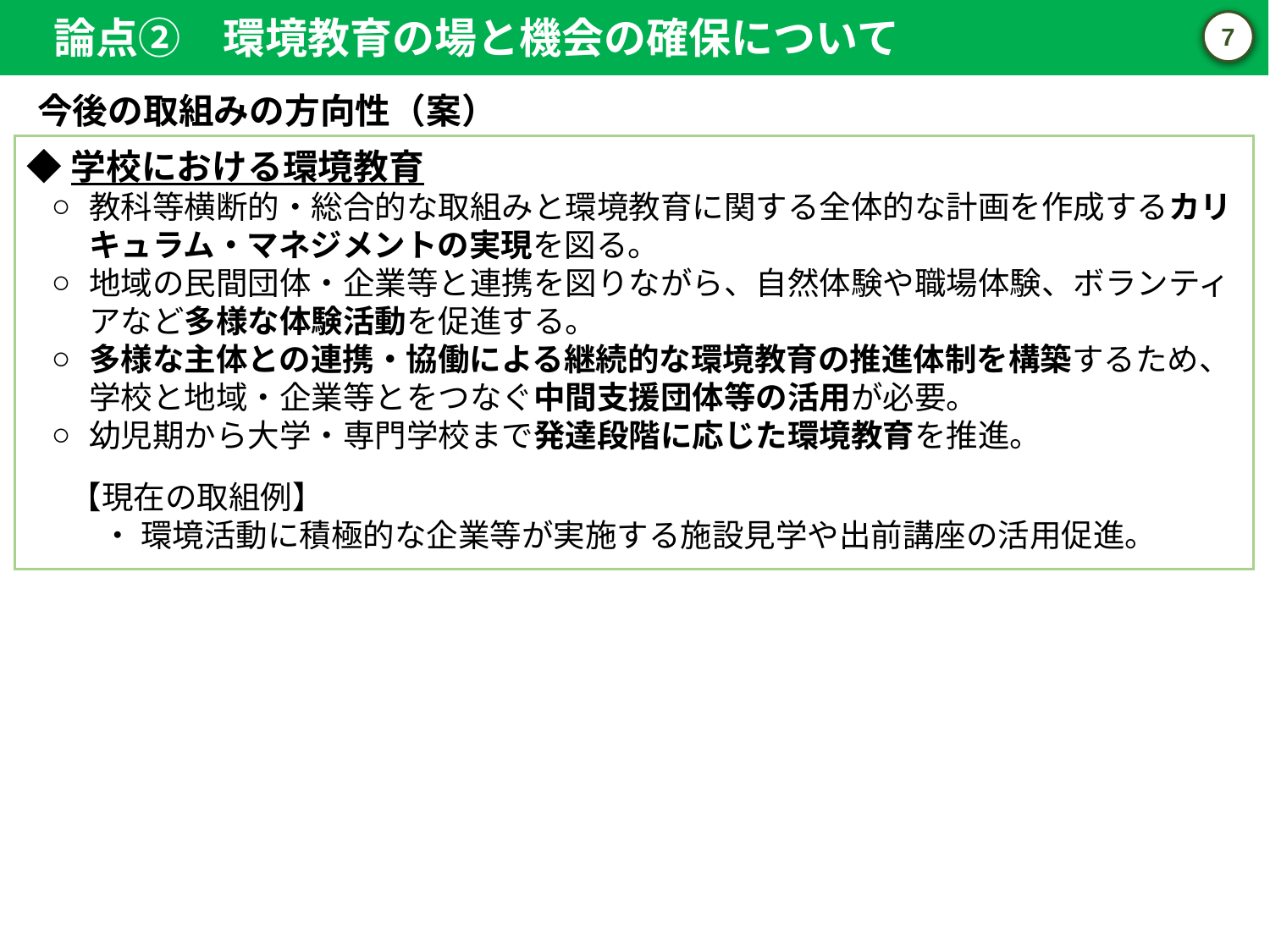

論点②　環境教育の場と機会の確保について
7
今後の取組みの方向性（案）

◆学校における環境教育
教科等横断的・総合的な取組みと環境教育に関する全体的な計画を作成するカリキュラム・マネジメントの実現を図る。
地域の民間団体・企業等と連携を図りながら、自然体験や職場体験、ボランティアなど多様な体験活動を促進する。
多様な主体との連携・協働による継続的な環境教育の推進体制を構築するため、学校と地域・企業等とをつなぐ中間支援団体等の活用が必要。
幼児期から大学・専門学校まで発達段階に応じた環境教育を推進。
【現在の取組例】
　・ 環境活動に積極的な企業等が実施する施設見学や出前講座の活用促進。